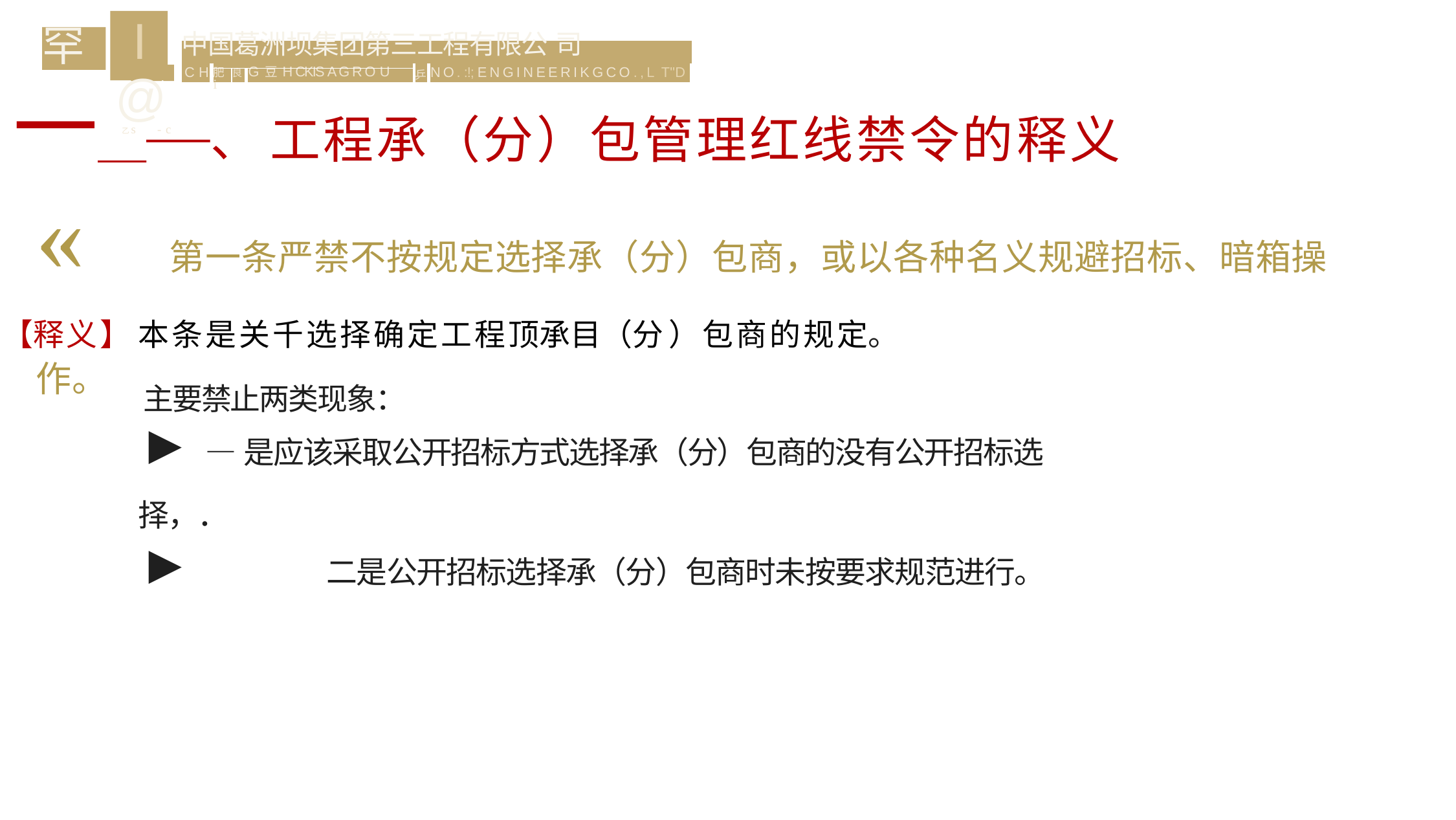

I@
乙s	- c
罕
| 中 国 葛 洲 坝 集 团 第 三 工 程 有 限 公 司 |  |  |  |  |  |
| --- | --- | --- | --- | --- | --- |
| C H |  |  |  | 乒 | N O . :!; ENGINEERIKGCO.,L T"D |
|  | 肥i | 良 | G 豆 H CKIS A G R O U |  |  |

一＿＿、 工程承（分）包管理红线禁令的释义
«	第一条严禁不按规定选择承（分）包商，或以各种名义规避招标、暗箱操作。
【释义】 本条是关千选择确定工程顶承目（分）包商的规定。

主要禁止两类现象：
► —是应该采取公开招标方式选择承（分）包商的没有公开招标选择，．
►	二是公开招标选择承（分）包商时未按要求规范进行。